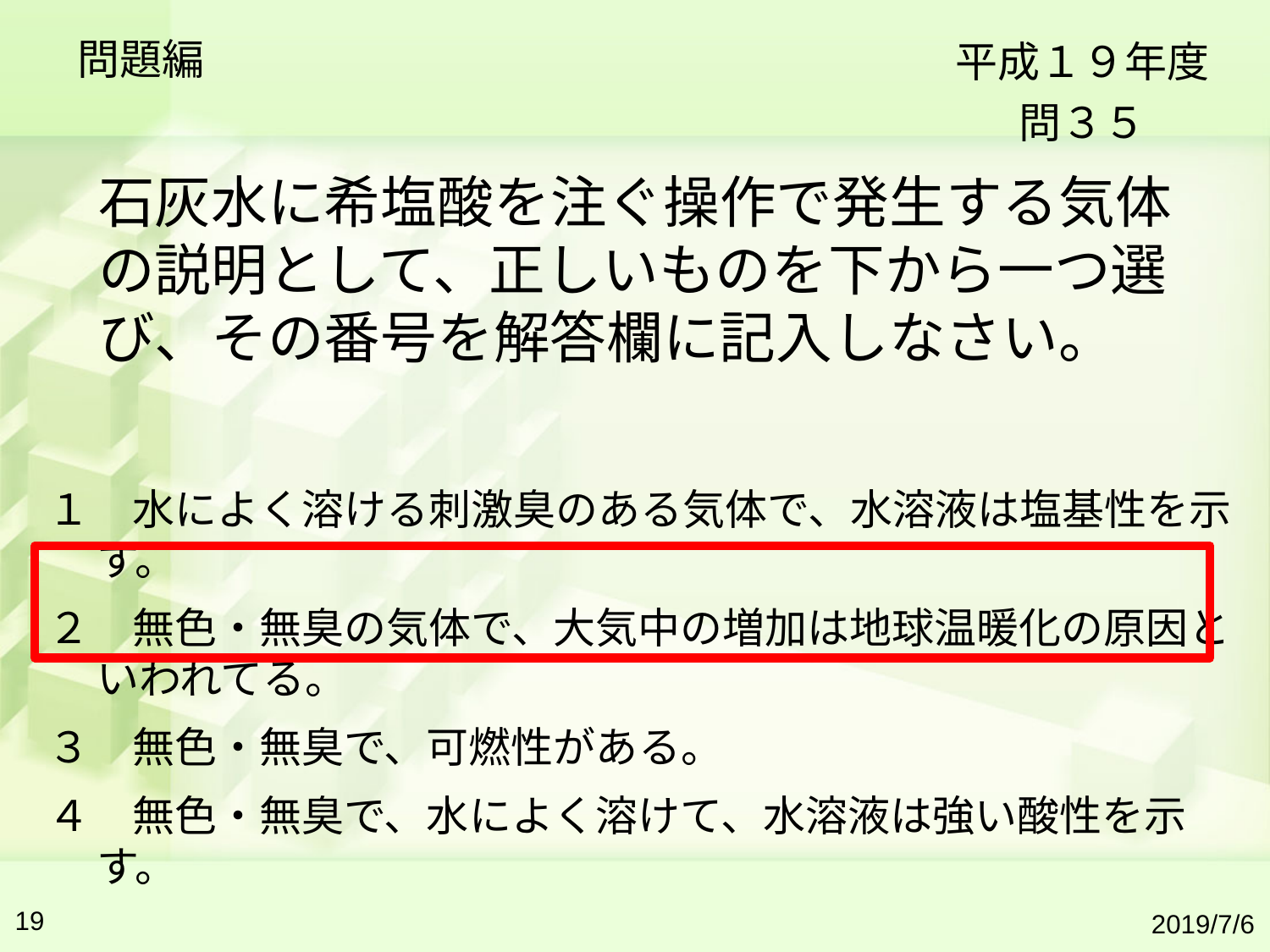

問題編
平成１９年度
問３５
石灰水に希塩酸を注ぐ操作で発生する気体の説明として、正しいものを下から一つ選び、その番号を解答欄に記入しなさい。
１　水によく溶ける刺激臭のある気体で、水溶液は塩基性を示す。
２　無色・無臭の気体で、大気中の増加は地球温暖化の原因といわれてる。
３　無色・無臭で、可燃性がある。
４　無色・無臭で、水によく溶けて、水溶液は強い酸性を示す。

19
2019/7/6